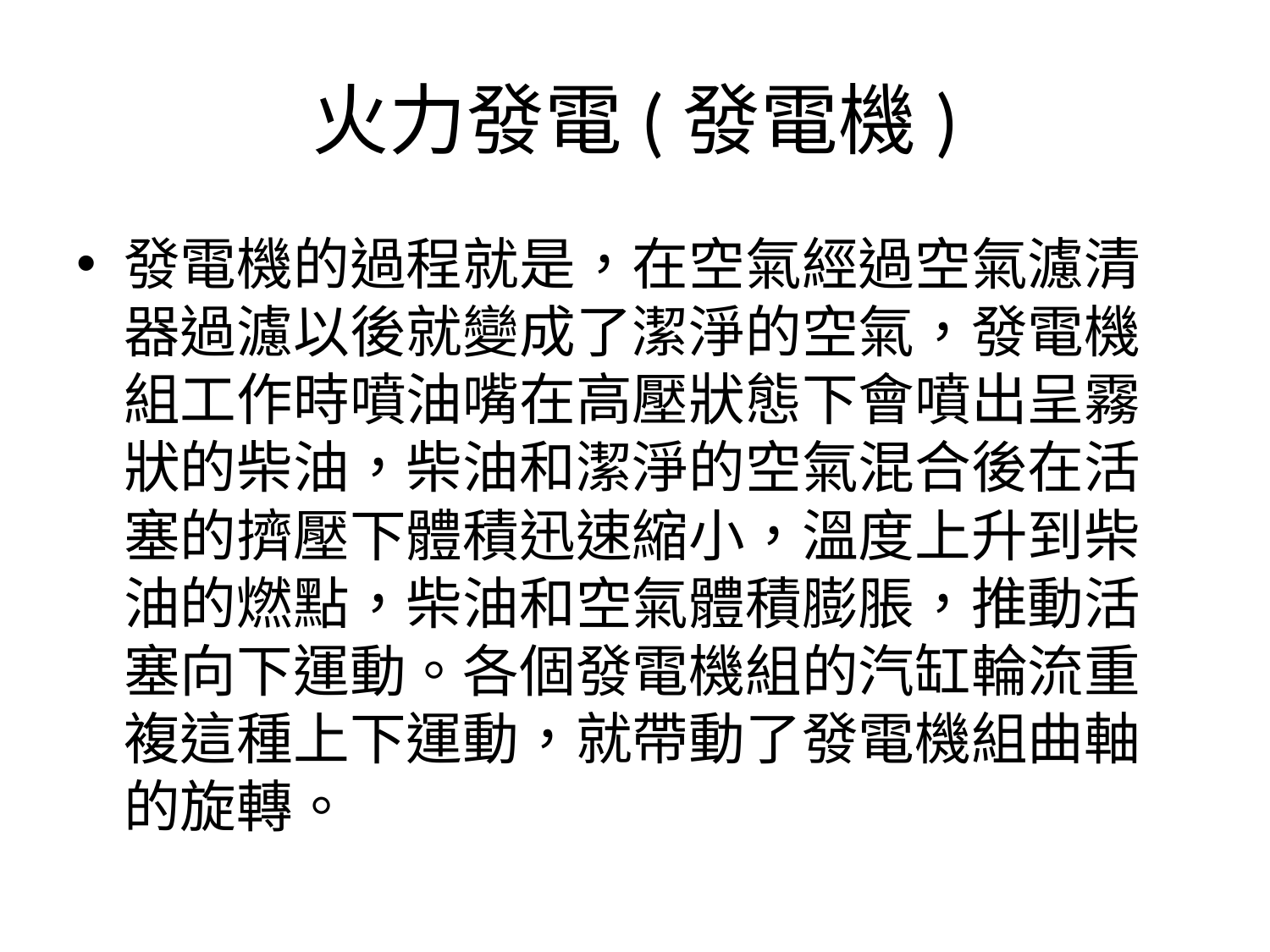

# 火力發電(發電機)
發電機的過程就是，在空氣經過空氣濾清器過濾以後就變成了潔淨的空氣，發電機組工作時噴油嘴在高壓狀態下會噴出呈霧狀的柴油，柴油和潔淨的空氣混合後在活塞的擠壓下體積迅速縮小，溫度上升到柴油的燃點，柴油和空氣體積膨脹，推動活塞向下運動。各個發電機組的汽缸輪流重複這種上下運動，就帶動了發電機組曲軸的旋轉。